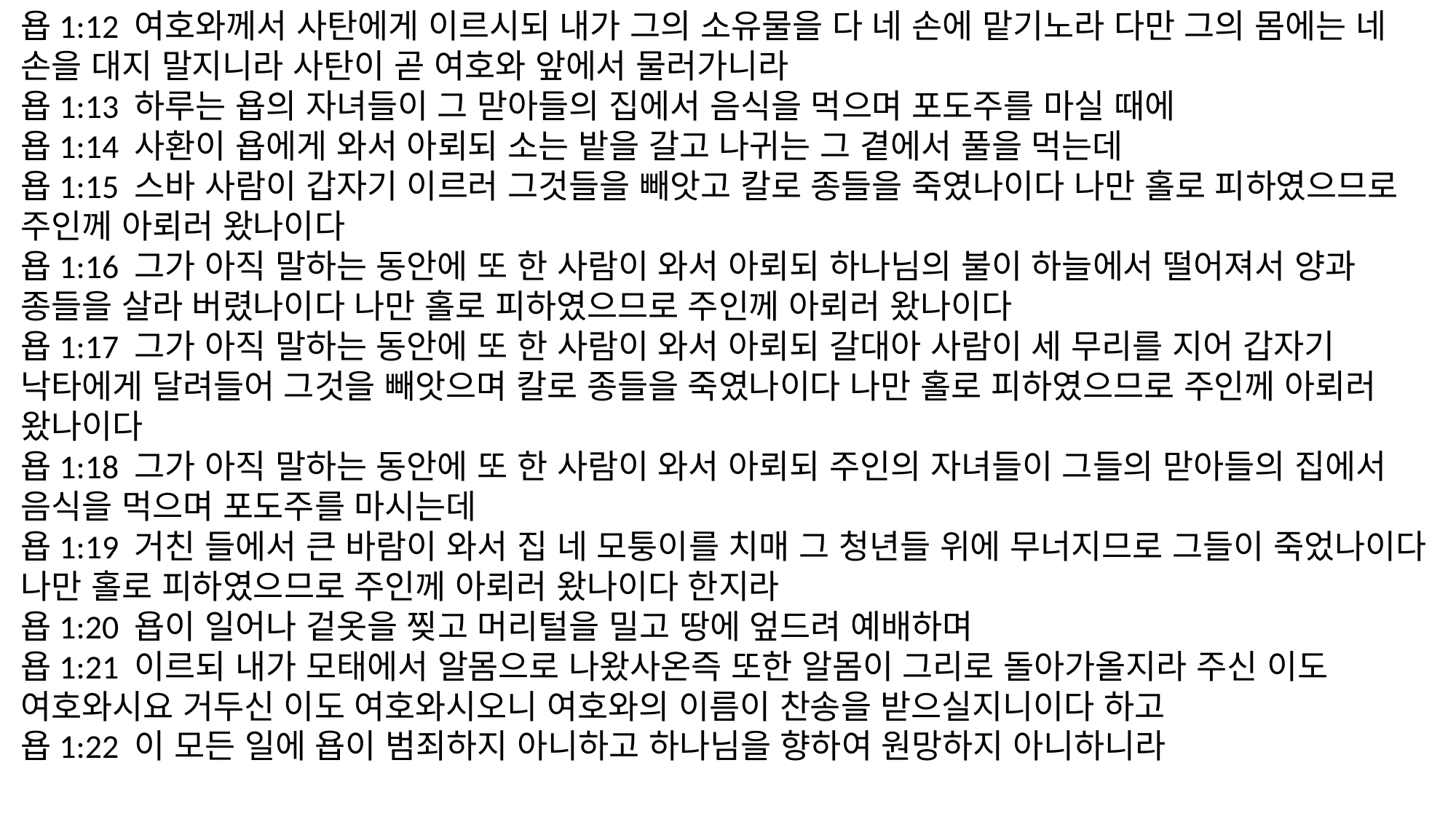

욥1:12 여호와께서 사탄에게 이르시되 내가 그의 소유물을 다 네 손에 맡기노라 다만 그의 몸에는 네 손을 대지 말지니라 사탄이 곧 여호와 앞에서 물러가니라
욥1:13 하루는 욥의 자녀들이 그 맏아들의 집에서 음식을 먹으며 포도주를 마실 때에
욥1:14 사환이 욥에게 와서 아뢰되 소는 밭을 갈고 나귀는 그 곁에서 풀을 먹는데
욥1:15 스바 사람이 갑자기 이르러 그것들을 빼앗고 칼로 종들을 죽였나이다 나만 홀로 피하였으므로 주인께 아뢰러 왔나이다
욥1:16 그가 아직 말하는 동안에 또 한 사람이 와서 아뢰되 하나님의 불이 하늘에서 떨어져서 양과 종들을 살라 버렸나이다 나만 홀로 피하였으므로 주인께 아뢰러 왔나이다
욥1:17 그가 아직 말하는 동안에 또 한 사람이 와서 아뢰되 갈대아 사람이 세 무리를 지어 갑자기 낙타에게 달려들어 그것을 빼앗으며 칼로 종들을 죽였나이다 나만 홀로 피하였으므로 주인께 아뢰러 왔나이다
욥1:18 그가 아직 말하는 동안에 또 한 사람이 와서 아뢰되 주인의 자녀들이 그들의 맏아들의 집에서 음식을 먹으며 포도주를 마시는데
욥1:19 거친 들에서 큰 바람이 와서 집 네 모퉁이를 치매 그 청년들 위에 무너지므로 그들이 죽었나이다 나만 홀로 피하였으므로 주인께 아뢰러 왔나이다 한지라
욥1:20 욥이 일어나 겉옷을 찢고 머리털을 밀고 땅에 엎드려 예배하며
욥1:21 이르되 내가 모태에서 알몸으로 나왔사온즉 또한 알몸이 그리로 돌아가올지라 주신 이도 여호와시요 거두신 이도 여호와시오니 여호와의 이름이 찬송을 받으실지니이다 하고
욥1:22 이 모든 일에 욥이 범죄하지 아니하고 하나님을 향하여 원망하지 아니하니라